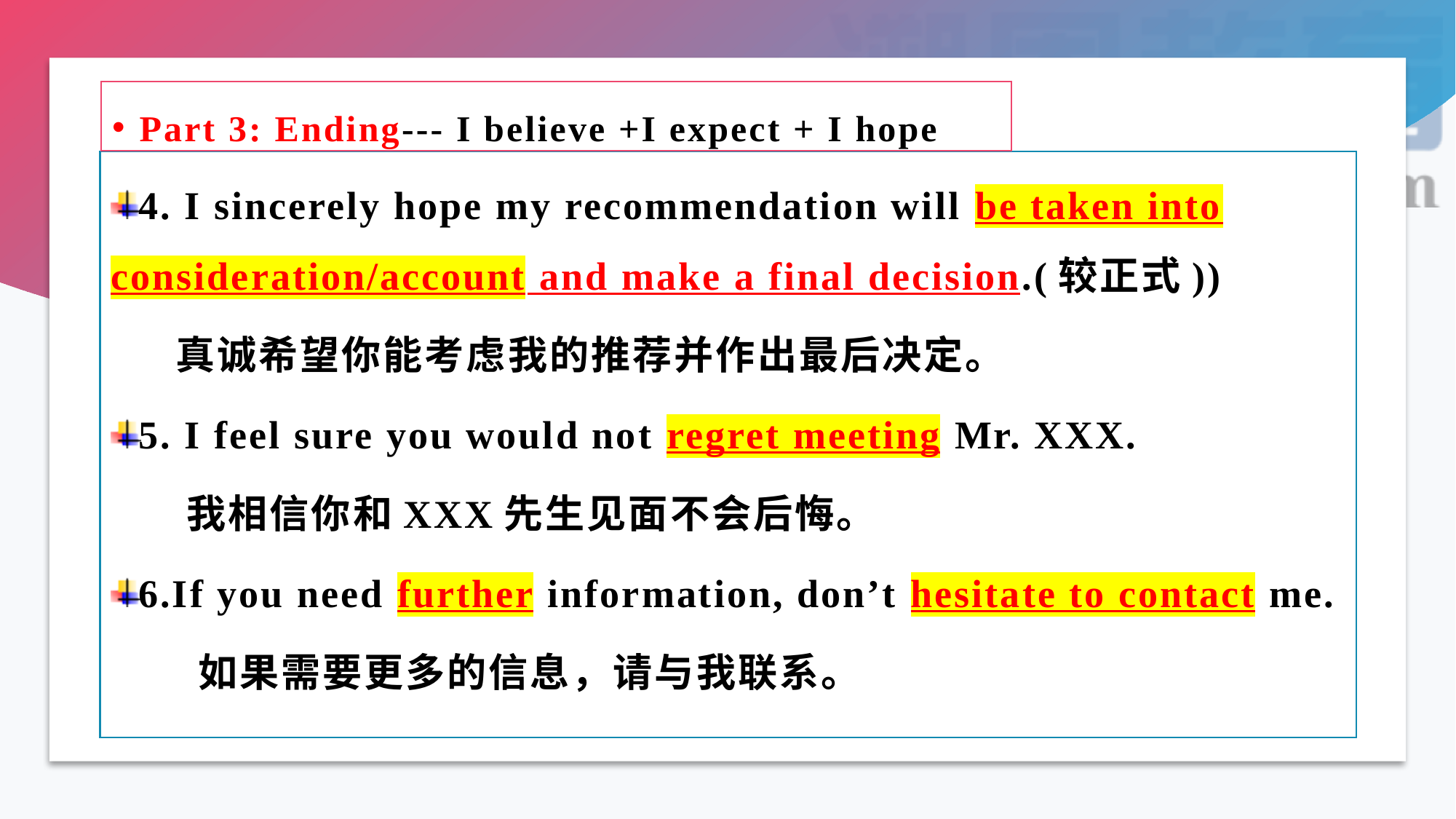

# Part 3: Ending--- I believe +I expect + I hope
4. I sincerely hope my recommendation will be taken into consideration/account and make a final decision.(较正式))
     真诚希望你能考虑我的推荐并作出最后决定。
5. I feel sure you would not regret meeting Mr. XXX.
      我相信你和XXX先生见面不会后悔。
6.If you need further information, don’t hesitate to contact me.
       如果需要更多的信息，请与我联系。